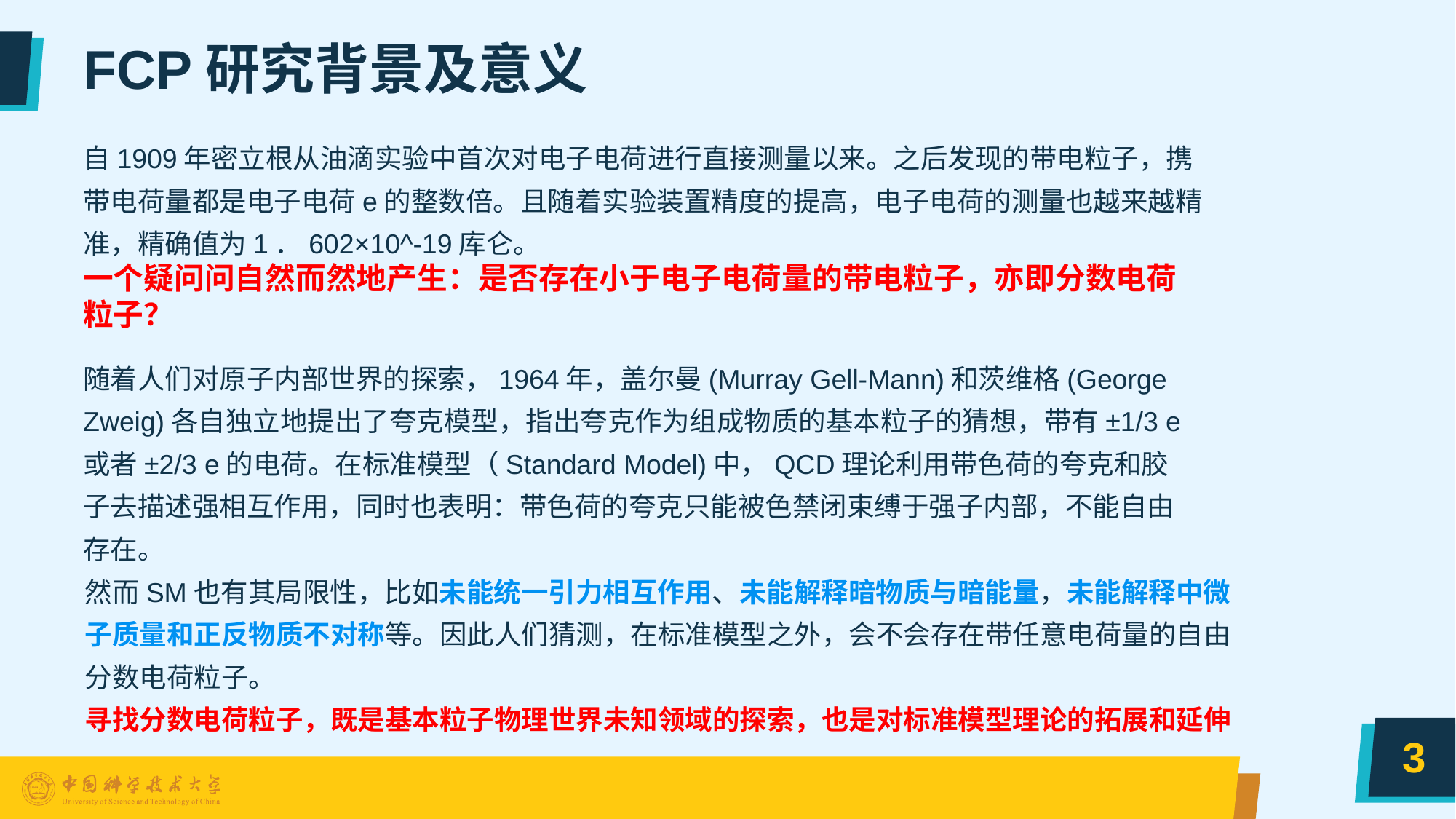

# FCP研究背景及意义
自1909年密立根从油滴实验中首次对电子电荷进行直接测量以来。之后发现的带电粒子，携带电荷量都是电子电荷e的整数倍。且随着实验装置精度的提高，电子电荷的测量也越来越精准，精确值为1．602×10^-19库仑。
一个疑问问自然而然地产生：是否存在小于电子电荷量的带电粒子，亦即分数电荷粒子？

随着人们对原子内部世界的探索，1964年，盖尔曼(Murray Gell-Mann)和茨维格(George Zweig)各自独立地提出了夸克模型，指出夸克作为组成物质的基本粒子的猜想，带有±1/3 e或者±2/3 e的电荷。在标准模型（Standard Model)中，QCD理论利用带色荷的夸克和胶子去描述强相互作用，同时也表明：带色荷的夸克只能被色禁闭束缚于强子内部，不能自由存在。
然而SM也有其局限性，比如未能统一引力相互作用、未能解释暗物质与暗能量，未能解释中微子质量和正反物质不对称等。因此人们猜测，在标准模型之外，会不会存在带任意电荷量的自由分数电荷粒子。
寻找分数电荷粒子，既是基本粒子物理世界未知领域的探索，也是对标准模型理论的拓展和延伸
3